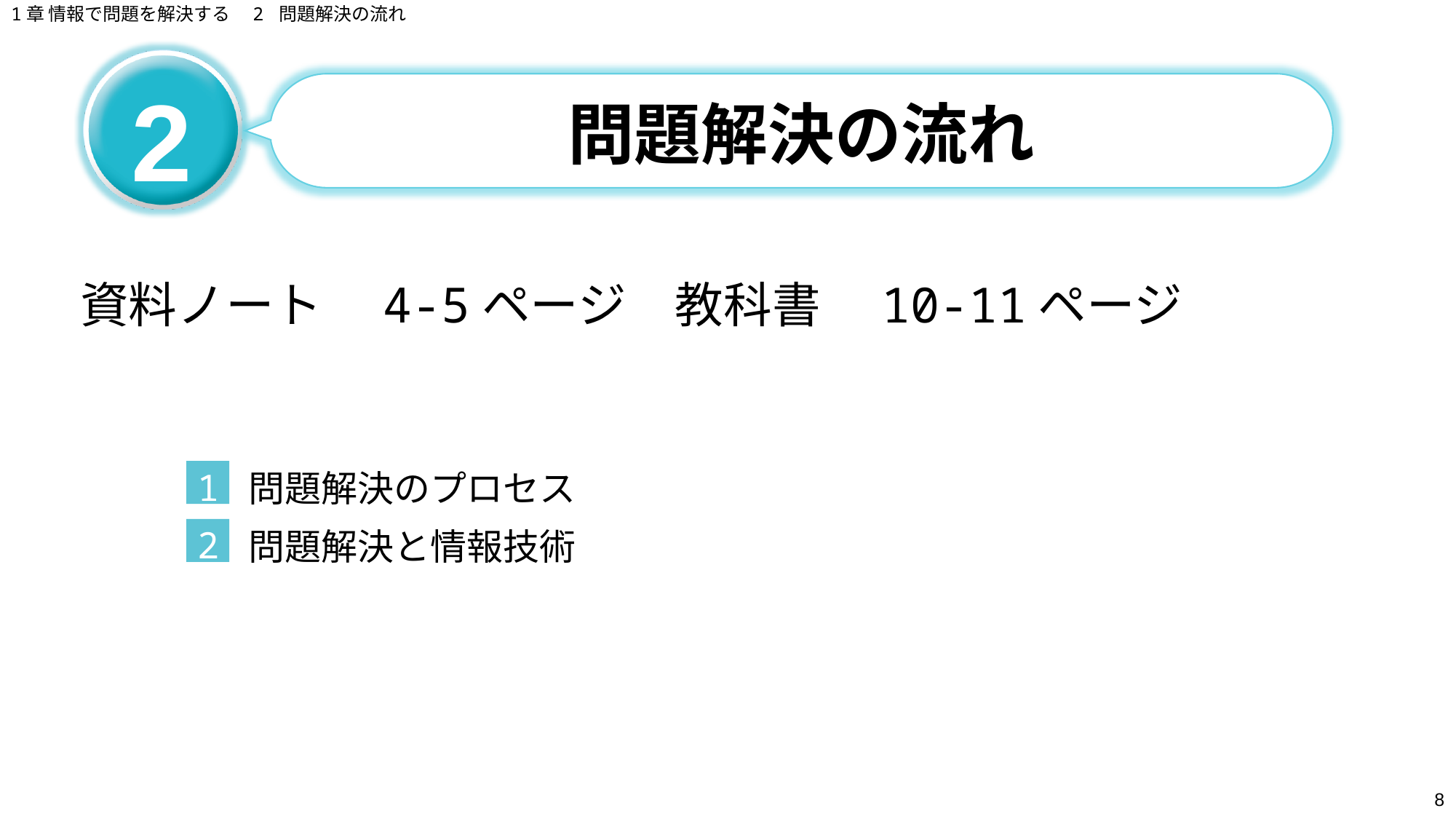

1章 情報で問題を解決する　2 問題解決の流れ
# 問題解決の流れ
2
資料ノート　4-5ページ　教科書　10-11ページ
問題解決のプロセス
1
問題解決と情報技術
2
8